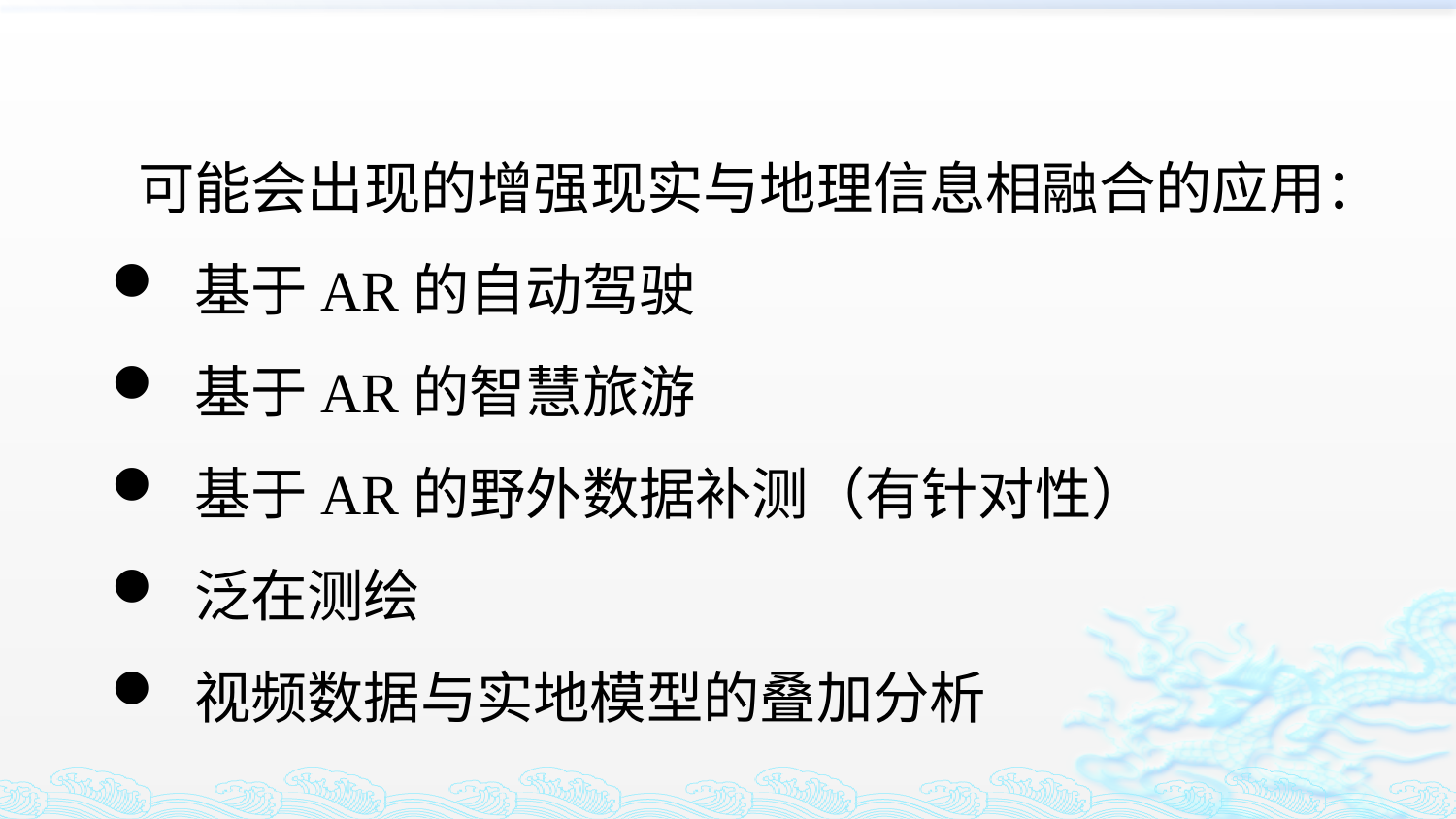

可能会出现的增强现实与地理信息相融合的应用：
 基于AR的自动驾驶
 基于AR的智慧旅游
 基于AR的野外数据补测（有针对性）
 泛在测绘
 视频数据与实地模型的叠加分析